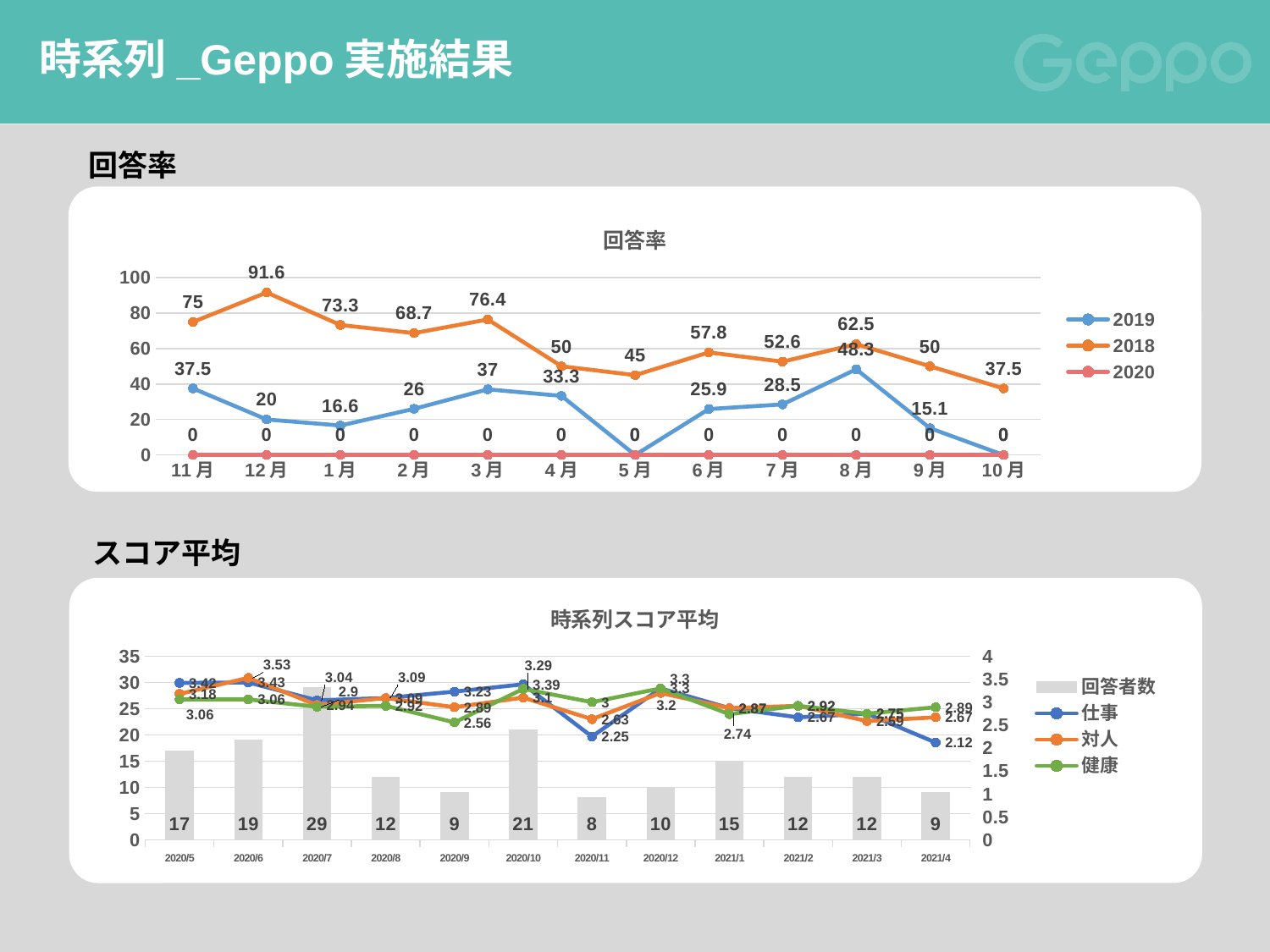

# 時系列_Geppo実施結果

回答率

### Chart: 回答率

| Category | 2019 | 2018 | 2020 |
|---|---|---|---|
| 11月 | 37.5 | 75.0 | 0.0 |
| 12月 | 20.0 | 91.6 | 0.0 |
| 1月 | 16.6 | 73.3 | 0.0 |
| 2月 | 26.0 | 68.7 | 0.0 |
| 3月 | 37.0 | 76.4 | 0.0 |
| 4月 | 33.3 | 50.0 | 0.0 |
| 5月 | 0.0 | 45.0 | 0.0 |
| 6月 | 25.9 | 57.8 | 0.0 |
| 7月 | 28.5 | 52.6 | 0.0 |
| 8月 | 48.3 | 62.5 | 0.0 |
| 9月 | 15.1 | 50.0 | 0.0 |
| 10月 | 0.0 | 37.5 | 0.0 |
スコア平均

### Chart: 時系列スコア平均

| Category | 回答者数 | 仕事 | 対人 | 健康 |
|---|---|---|---|---|
| 2020/5 | 17.0 | 3.42 | 3.18 | 3.06 |
| 2020/6 | 19.0 | 3.43 | 3.53 | 3.06 |
| 2020/7 | 29.0 | 3.04 | 2.94 | 2.9 |
| 2020/8 | 12.0 | 3.09 | 3.09 | 2.92 |
| 2020/9 | 9.0 | 3.23 | 2.89 | 2.56 |
| 2020/10 | 21.0 | 3.39 | 3.1 | 3.29 |
| 2020/11 | 8.0 | 2.25 | 2.63 | 3.0 |
| 2020/12 | 10.0 | 3.3 | 3.2 | 3.3 |
| 2021/1 | 15.0 | 2.87 | 2.87 | 2.74 |
| 2021/2 | 12.0 | 2.67 | 2.92 | 2.92 |
| 2021/3 | 12.0 | 2.75 | 2.59 | 2.75 |
| 2021/4 | 9.0 | 2.12 | 2.67 | 2.89 |
7